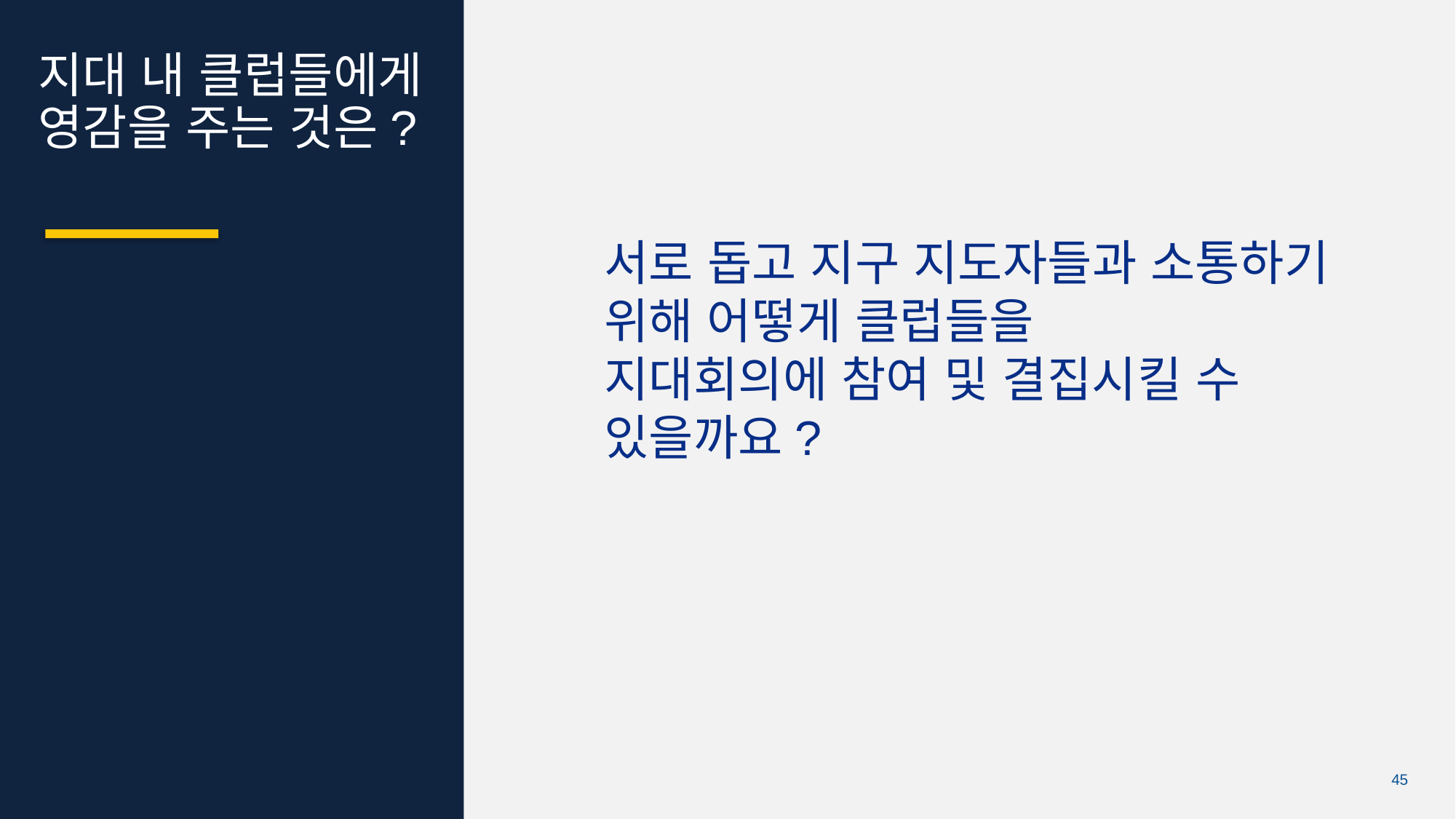

지대 내 클럽들에게 영감을 주는 것은?

서로 돕고 지구 지도자들과 소통하기 위해 어떻게 클럽들을
지대회의에 참여 및 결집시킬 수 있을까요?

Chris Bunch – LION Managing Editor
Sanjeev Ahuja – Chief of Marketing & Membership
Dan Hervey – Brand & Creative Director
Stephanie Morales – Meetings Manager